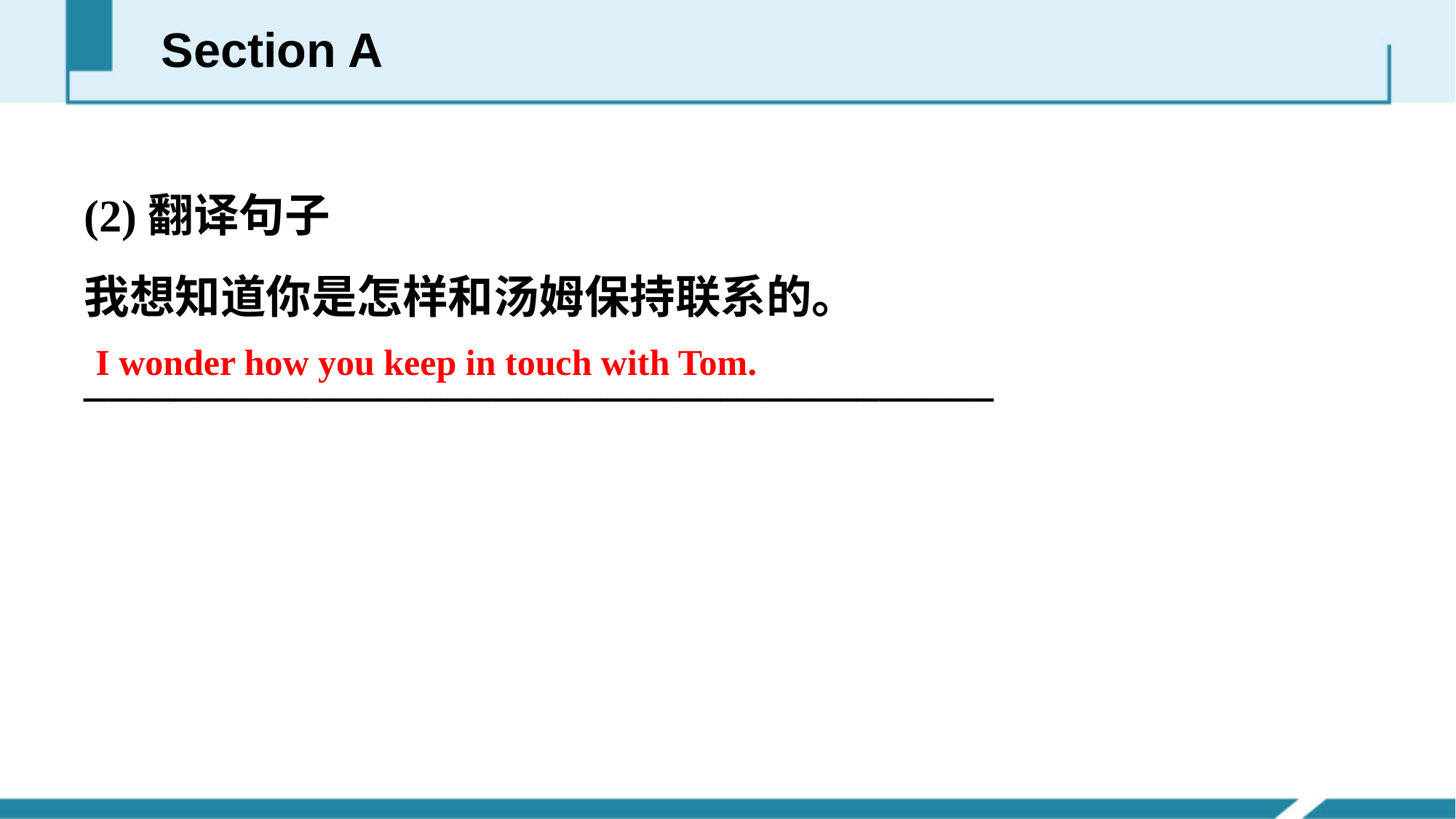

Section A
(2)翻译句子
我想知道你是怎样和汤姆保持联系的。
________________________________________
I wonder how you keep in touch with Tom.